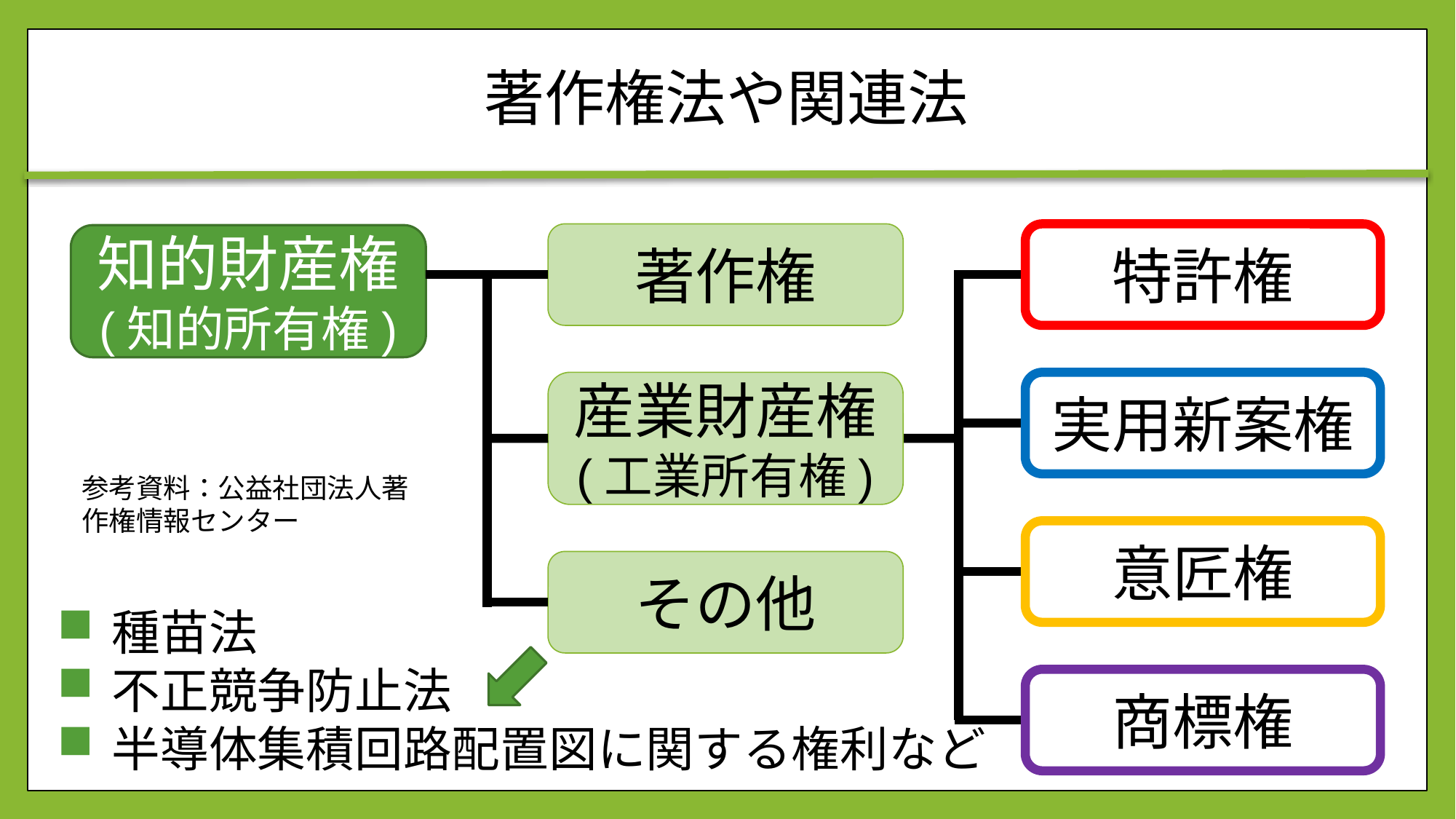

# 著作権法や関連法
著作権
特許権
知的財産権
(知的所有権)
産業財産権
(工業所有権)
実用新案権
参考資料：公益社団法人著作権情報センター

意匠権
その他
種苗法
不正競争防止法
半導体集積回路配置図に関する権利など

商標権